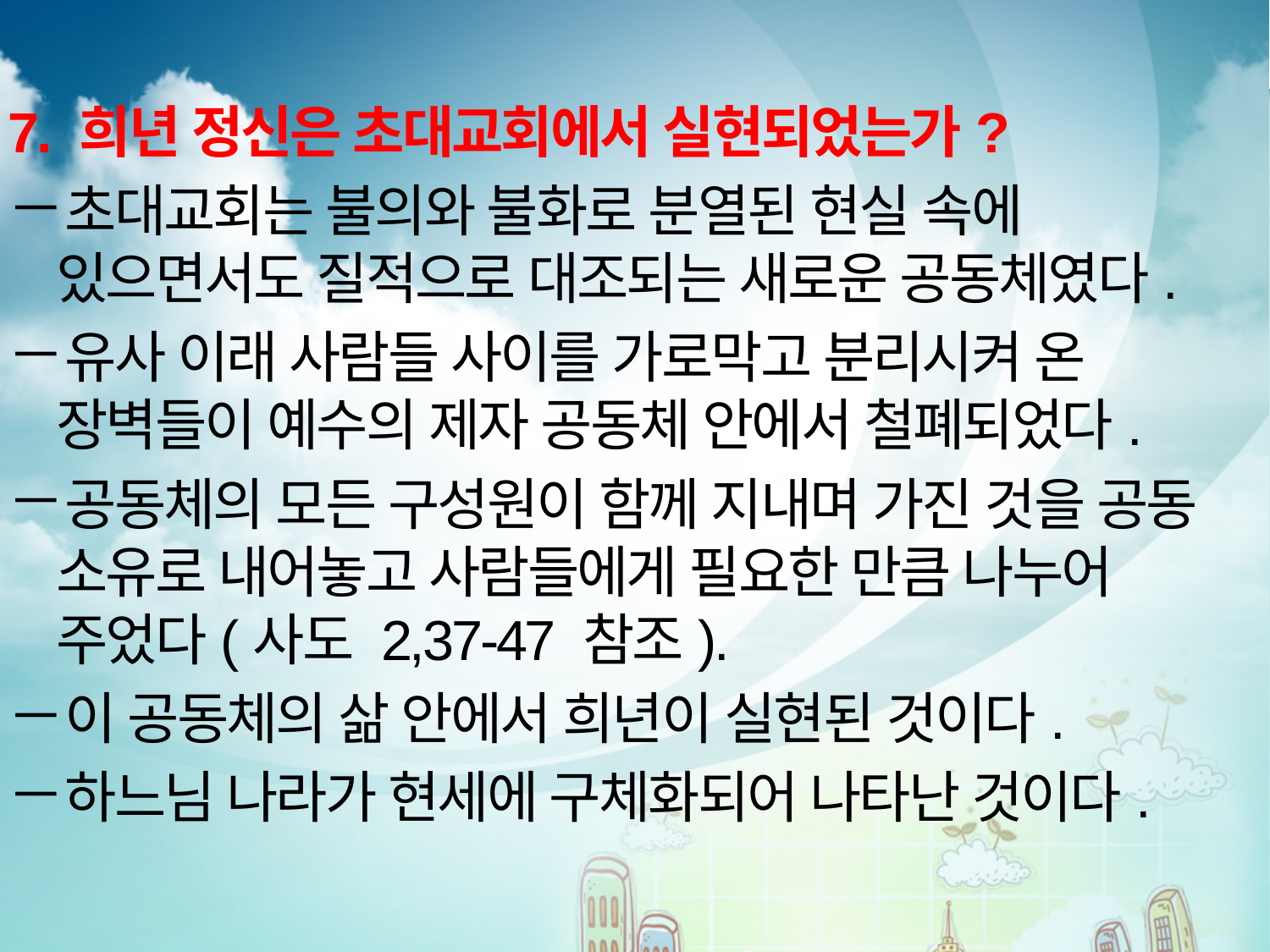

7. 희년 정신은 초대교회에서 실현되었는가?
초대교회는 불의와 불화로 분열된 현실 속에 있으면서도 질적으로 대조되는 새로운 공동체였다.
유사 이래 사람들 사이를 가로막고 분리시켜 온 장벽들이 예수의 제자 공동체 안에서 철폐되었다.
공동체의 모든 구성원이 함께 지내며 가진 것을 공동 소유로 내어놓고 사람들에게 필요한 만큼 나누어 주었다(사도 2,37-47 참조).
이 공동체의 삶 안에서 희년이 실현된 것이다.
하느님 나라가 현세에 구체화되어 나타난 것이다.